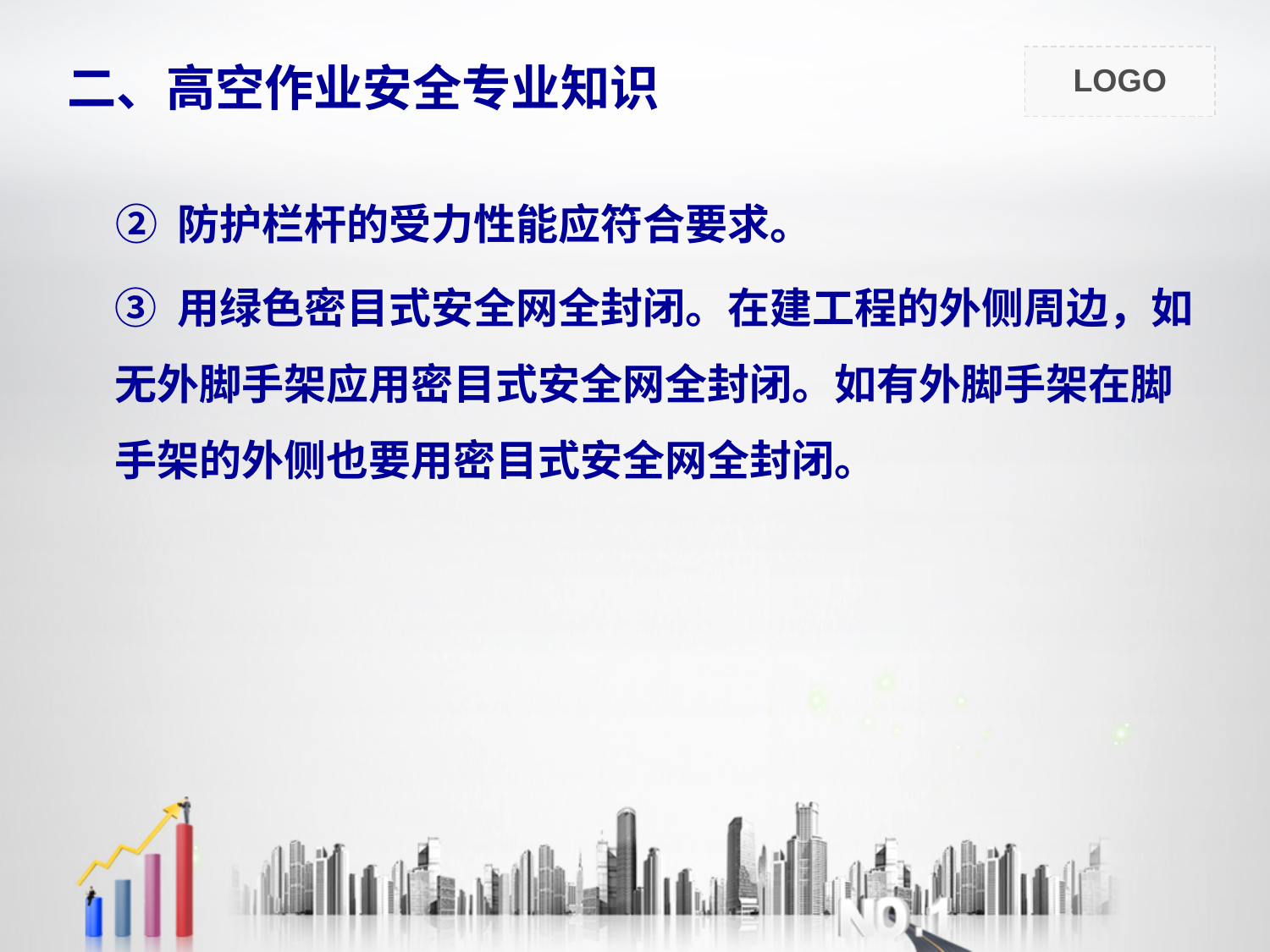

# 二、高空作业安全专业知识
      ② 防护栏杆的受力性能应符合要求。
     ③ 用绿色密目式安全网全封闭。在建工程的外侧周边，如无外脚手架应用密目式安全网全封闭。如有外脚手架在脚手架的外侧也要用密目式安全网全封闭。

15